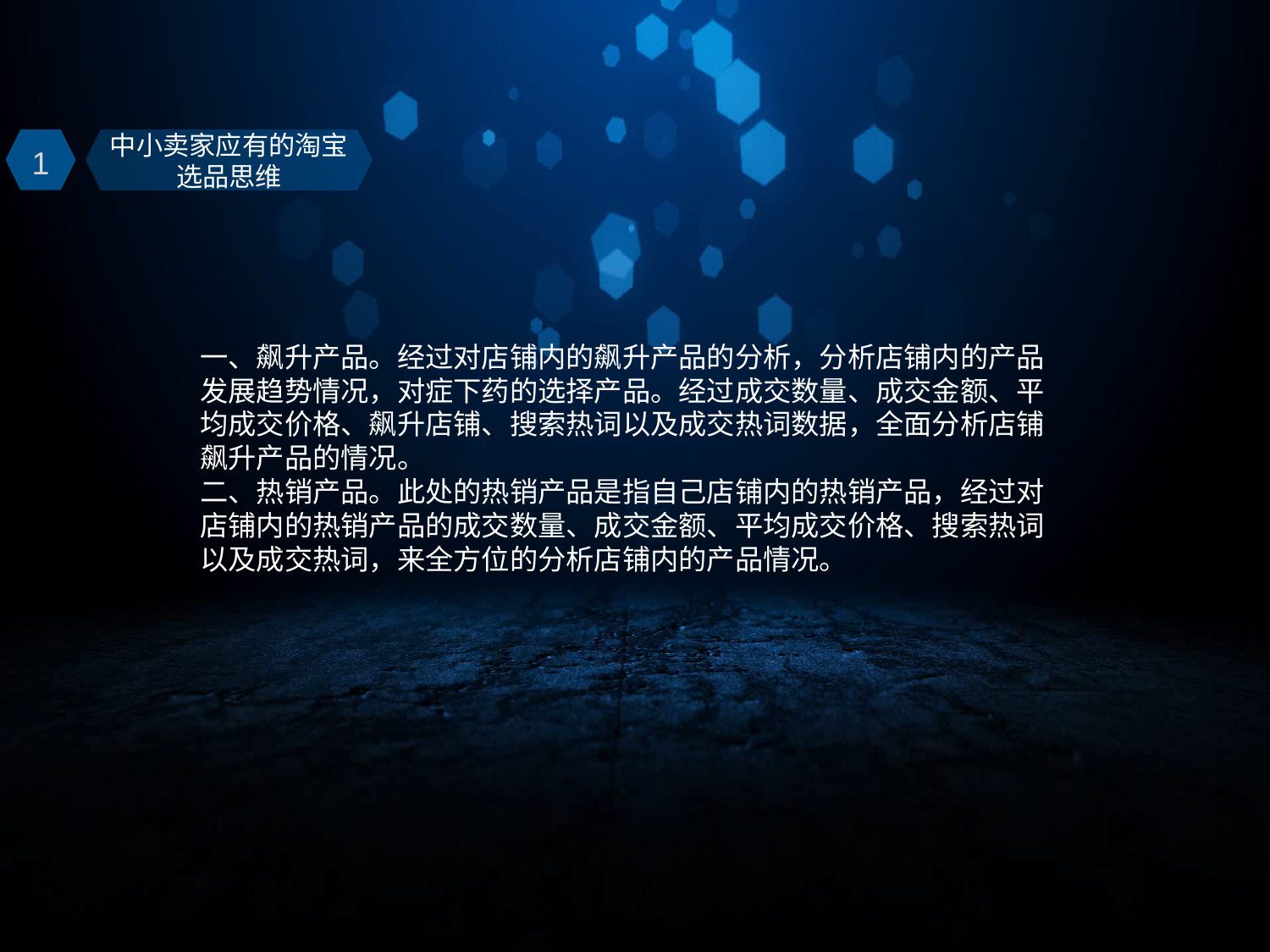

中小卖家应有的淘宝选品思维

1

一、飙升产品。经过对店铺内的飙升产品的分析，分析店铺内的产品发展趋势情况，对症下药的选择产品。经过成交数量、成交金额、平均成交价格、飙升店铺、搜索热词以及成交热词数据，全面分析店铺飙升产品的情况。
二、热销产品。此处的热销产品是指自己店铺内的热销产品，经过对店铺内的热销产品的成交数量、成交金额、平均成交价格、搜索热词以及成交热词，来全方位的分析店铺内的产品情况。